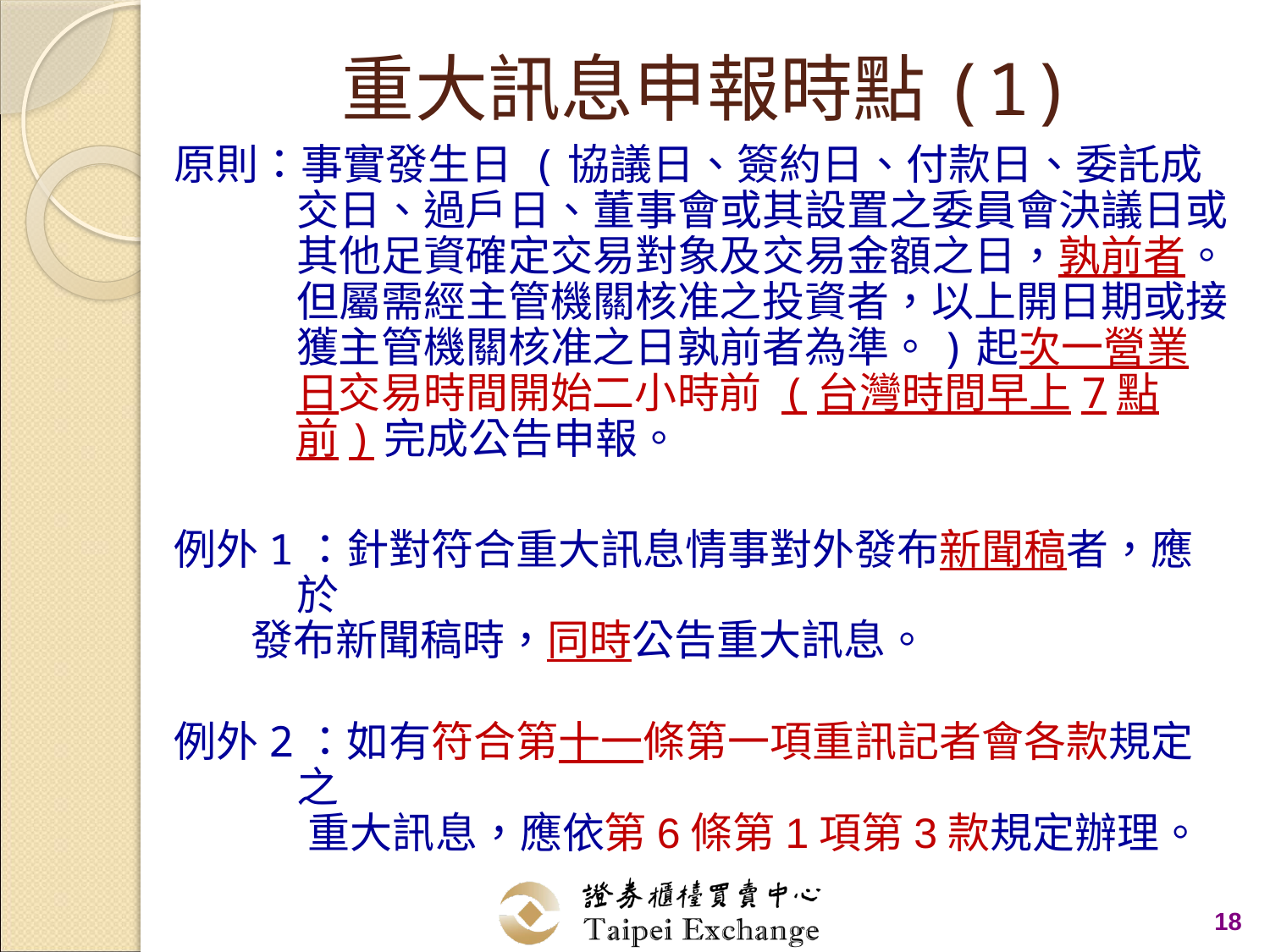

# 重大訊息申報時點(1)
原則：事實發生日 (協議日、簽約日、付款日、委託成交日、過戶日、董事會或其設置之委員會決議日或其他足資確定交易對象及交易金額之日，孰前者。但屬需經主管機關核准之投資者，以上開日期或接獲主管機關核准之日孰前者為準。)起次一營業日交易時間開始二小時前 (台灣時間早上7點前)完成公告申報。

例外1：針對符合重大訊息情事對外發布新聞稿者，應於
       發布新聞稿時，同時公告重大訊息。

例外2：如有符合第十一條第一項重訊記者會各款規定之
             重大訊息，應依第6條第1項第3款規定辦理。
18